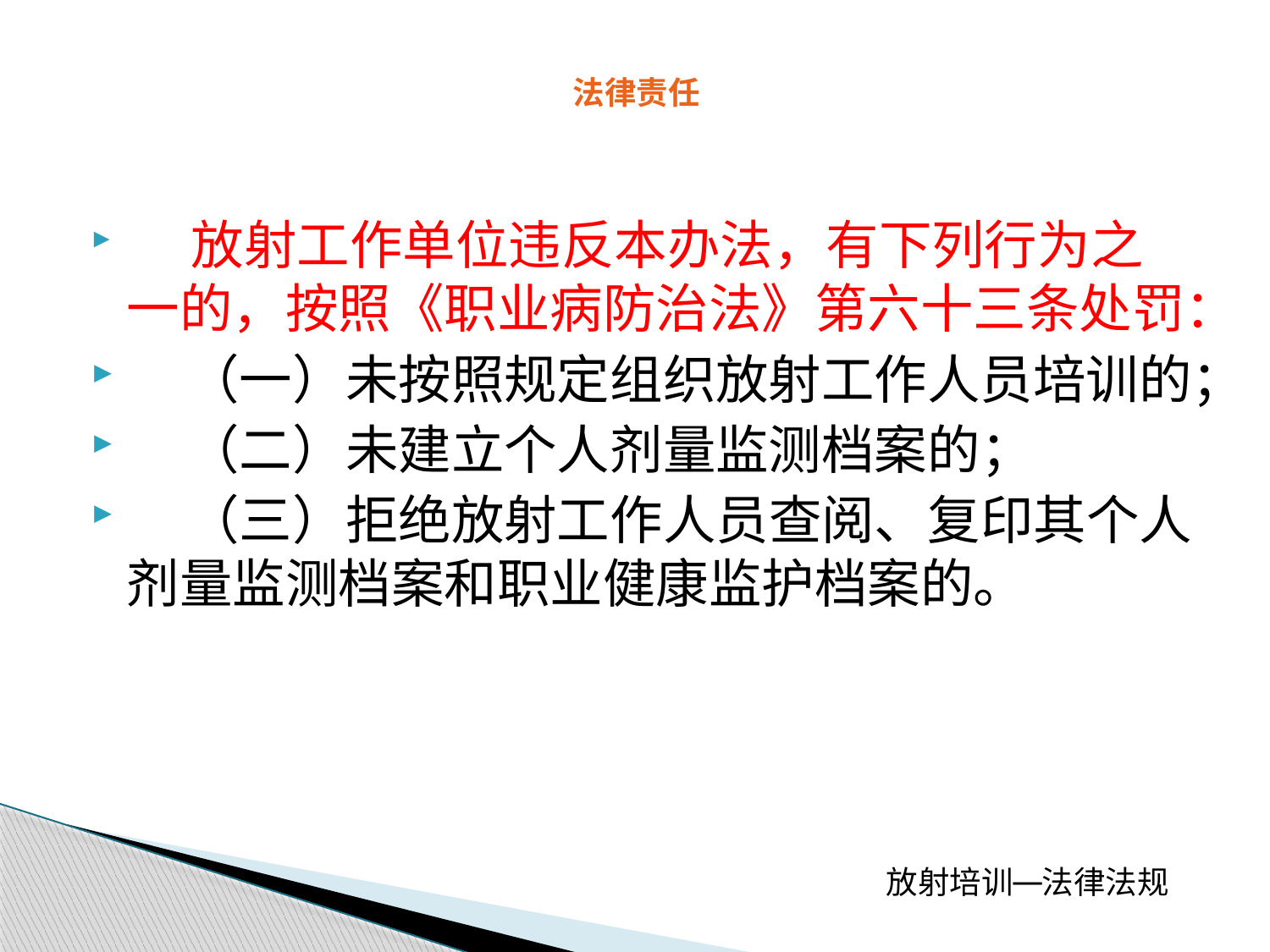

# 法律责任
     放射工作单位违反本办法，有下列行为之一的，按照《职业病防治法》第六十三条处罚：
    （一）未按照规定组织放射工作人员培训的；
    （二）未建立个人剂量监测档案的；
    （三）拒绝放射工作人员查阅、复印其个人剂量监测档案和职业健康监护档案的。
放射培训—法律法规